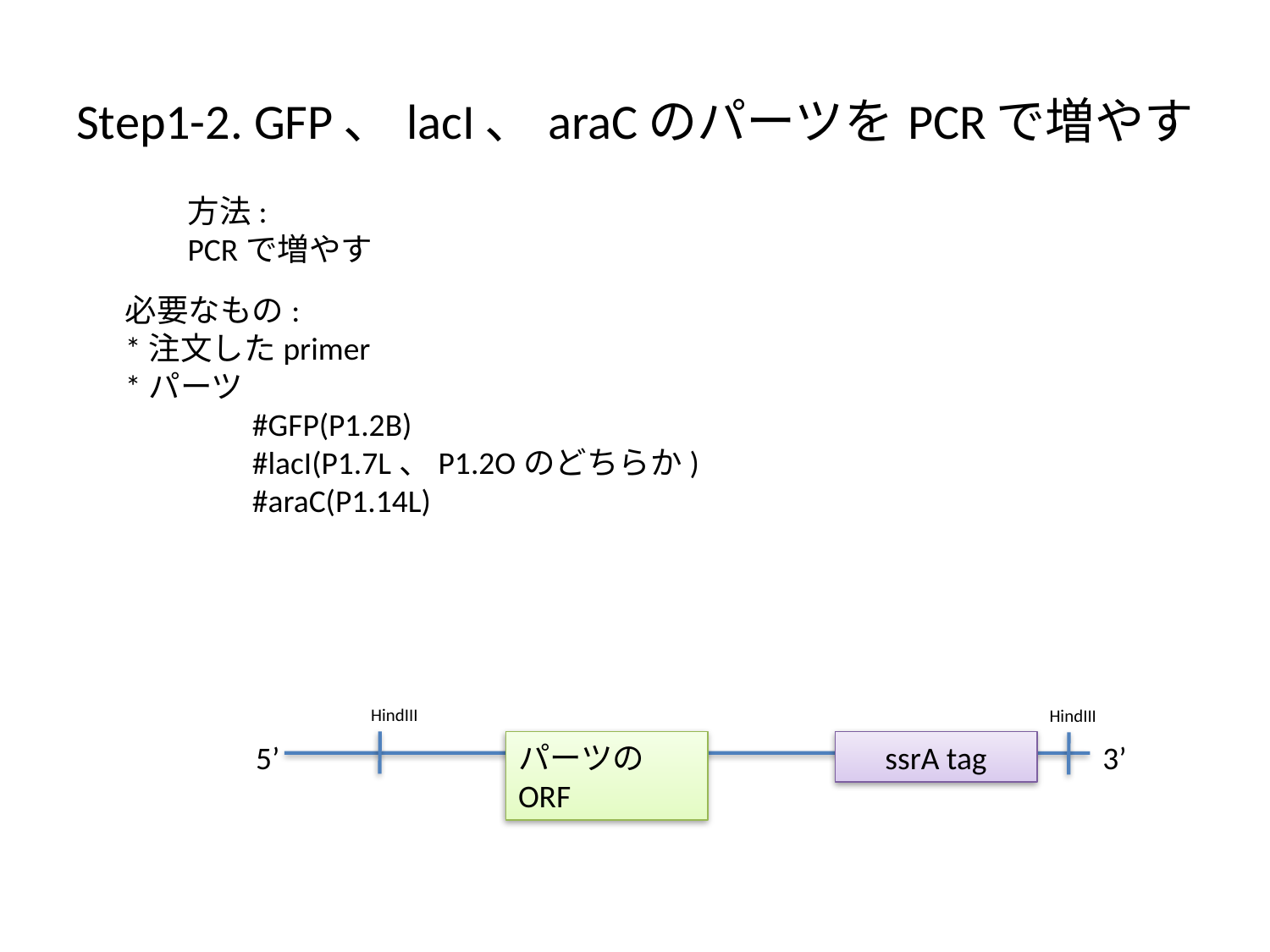

Step1-2. GFP、lacI、araCのパーツをPCRで増やす
方法:
PCRで増やす
必要なもの:
*注文したprimer
*パーツ
	#GFP(P1.2B)
	#lacI(P1.7L、P1.2Oのどちらか)
	#araC(P1.14L)
HindIII
HindIII
5’
パーツのORF
ssrA tag
3’